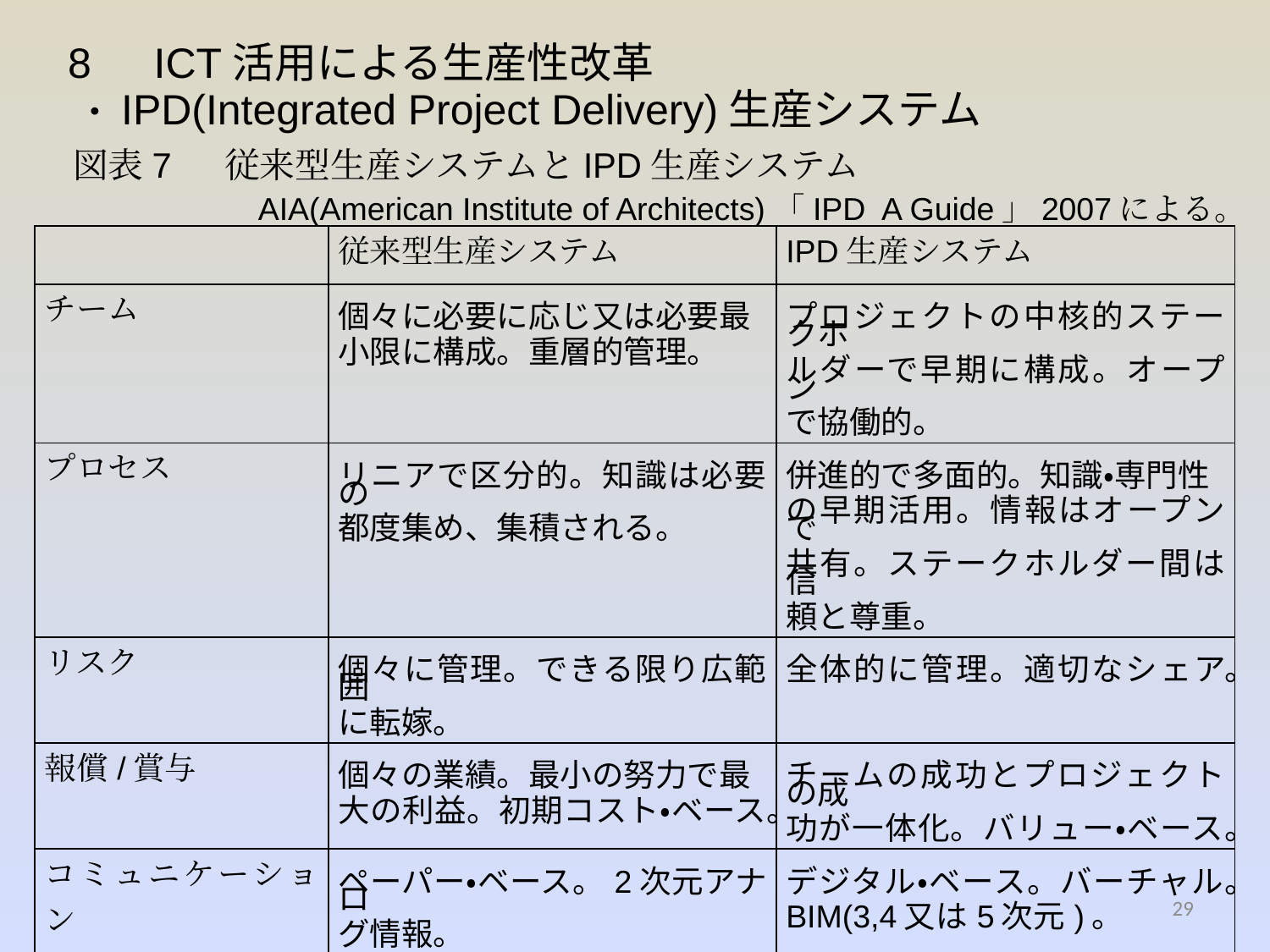

# 8　ICT活用による生産性改革
・IPD(Integrated Project Delivery)生産システム

　図表7　 従来型生産システムとIPD生産システム
　　　　　　AIA(American Institute of Architects)「IPD  A Guide」2007による。
|  | 従来型生産システム | IPD生産システム |
| --- | --- | --- |
| チーム | 個々に必要に応じ又は必要最 小限に構成。重層的管理。 | プロジェクトの中核的ステークホ ルダーで早期に構成。オープン で協働的。 |
| プロセス | リニアで区分的。知識は必要の 都度集め、集積される。 | 併進的で多面的。知識・専門性 の早期活用。情報はオープンで 共有。ステークホルダー間は信 頼と尊重。 |
| リスク | 個々に管理。できる限り広範囲 に転嫁。 | 全体的に管理。適切なシェア。 |
| 報償/賞与 | 個々の業績。最小の努力で最 大の利益。初期コスト・ベース。 | チームの成功とプロジェクトの成 功が一体化。バリュー・ベース。 |
| コミュニケーション | ペーパー・ベース。2次元アナロ グ情報。 | デジタル・ベース。バーチャル。 BIM(3,4又は5次元)。 |
| 合意 | 単独個別。リスクは転嫁。シェア しない。 | 多数間でオープン、共有、協働を 促進し支援する。リスク・シェア。 |
29